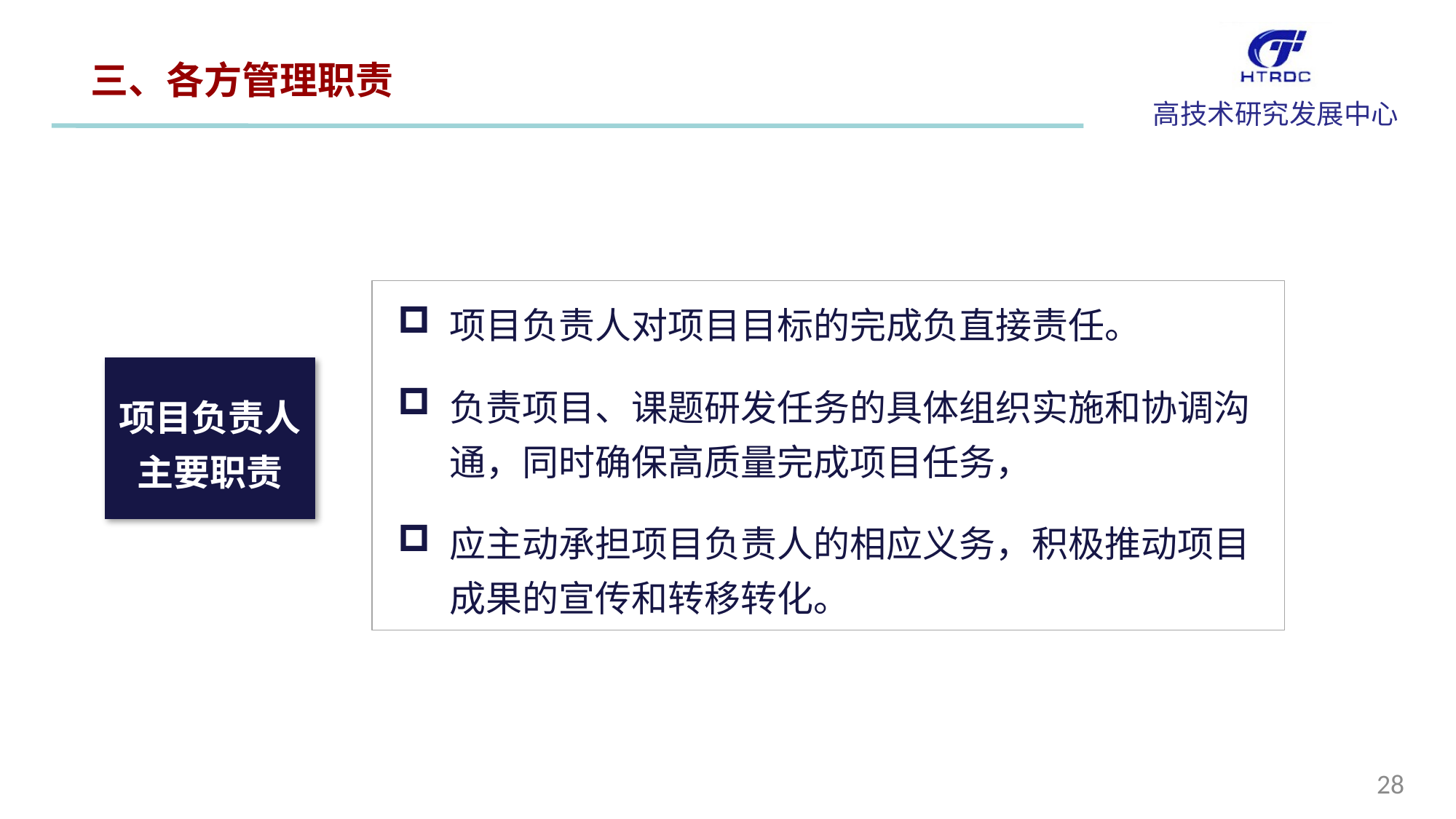

三、各方管理职责
项目负责人对项目目标的完成负直接责任。
负责项目、课题研发任务的具体组织实施和协调沟通，同时确保高质量完成项目任务，
应主动承担项目负责人的相应义务，积极推动项目成果的宣传和转移转化。
项目负责人
主要职责